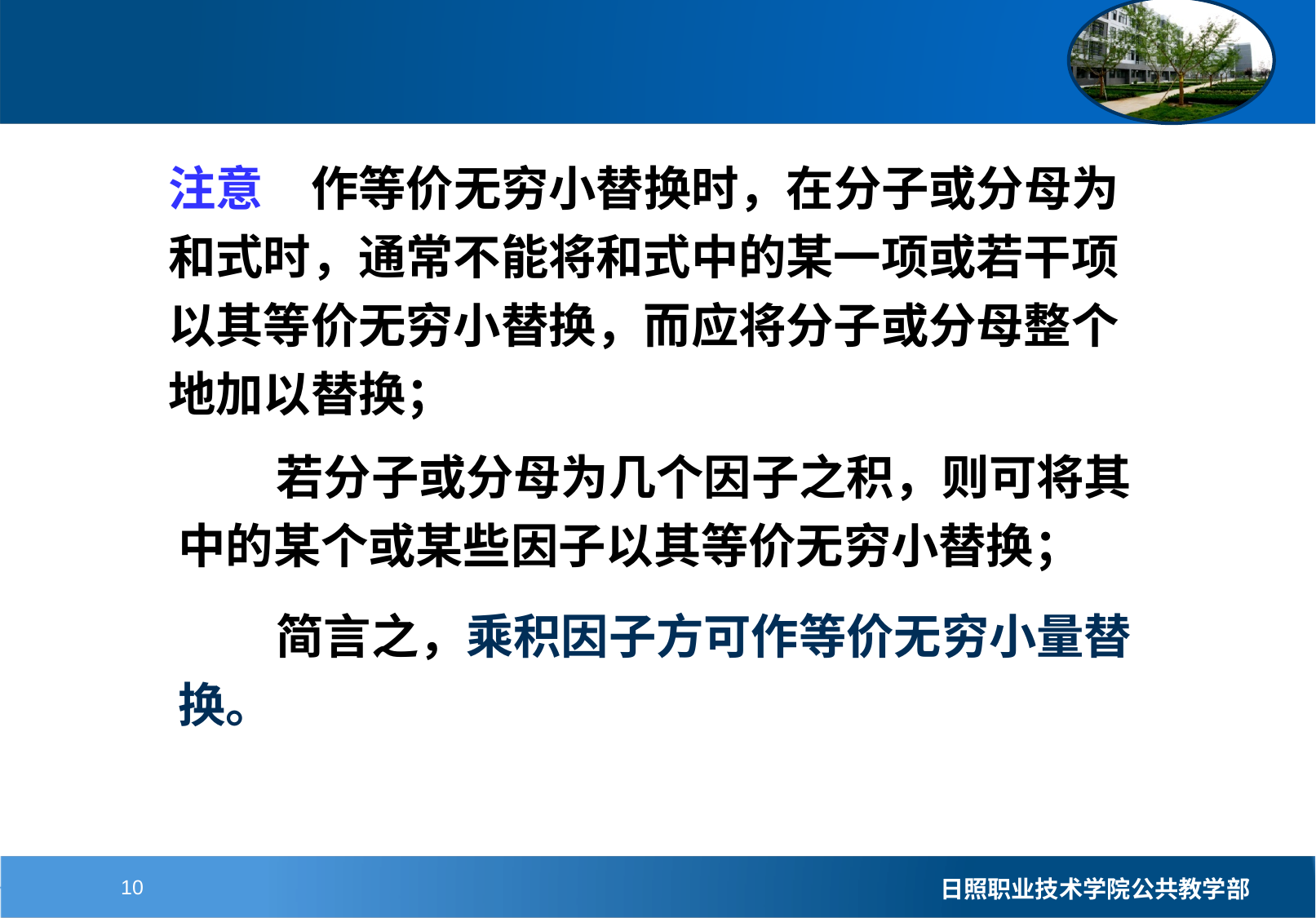

注意　作等价无穷小替换时，在分子或分母为和式时，通常不能将和式中的某一项或若干项以其等价无穷小替换，而应将分子或分母整个地加以替换；
        若分子或分母为几个因子之积，则可将其中的某个或某些因子以其等价无穷小替换；
        简言之，乘积因子方可作等价无穷小量替换。